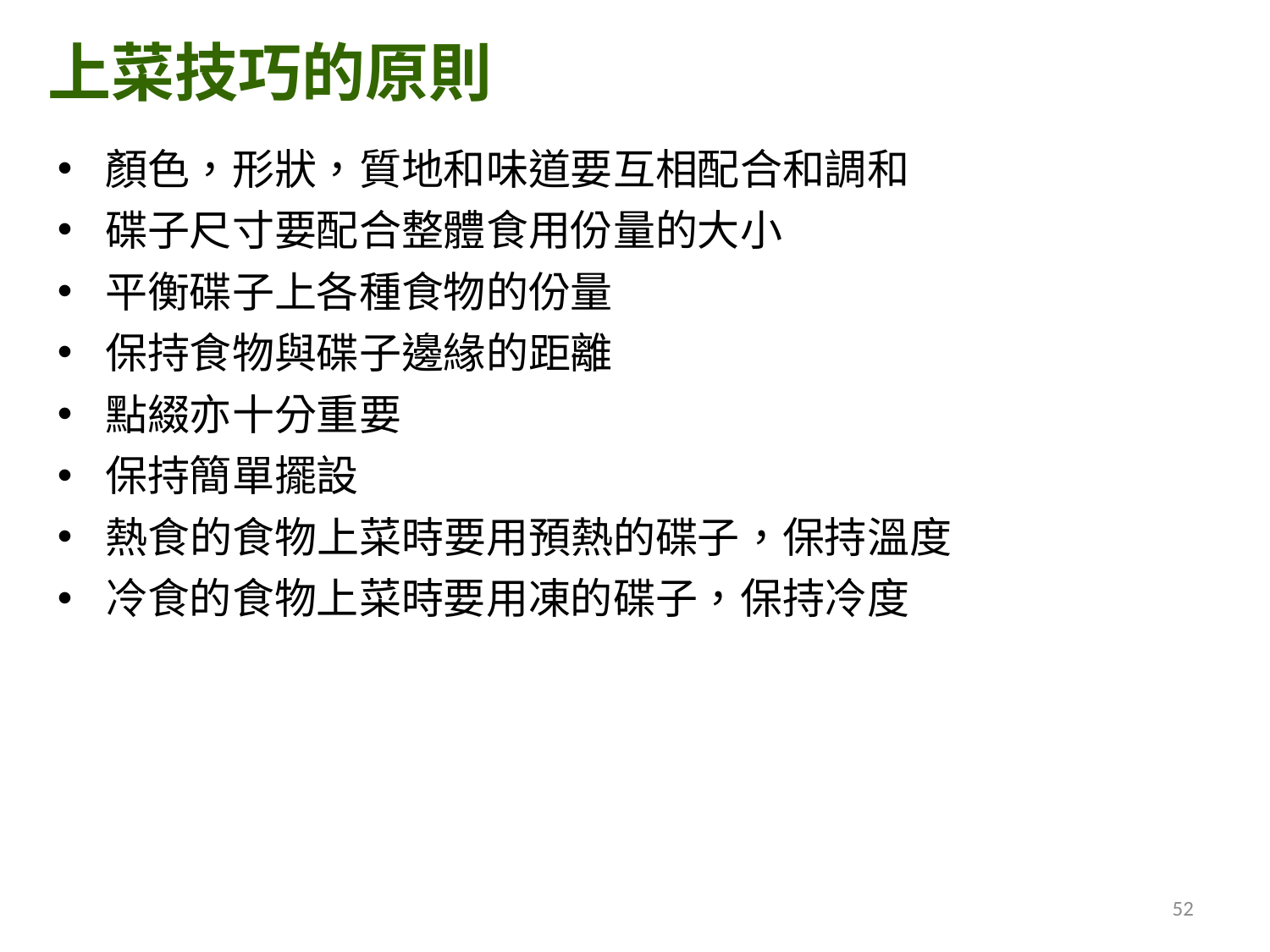

上菜技巧的原則
顏色，形狀，質地和味道要互相配合和調和
碟子尺寸要配合整體食用份量的大小
平衡碟子上各種食物的份量
保持食物與碟子邊緣的距離
點綴亦十分重要
保持簡單擺設
熱食的食物上菜時要用預熱的碟子，保持溫度
冷食的食物上菜時要用凍的碟子，保持冷度

52